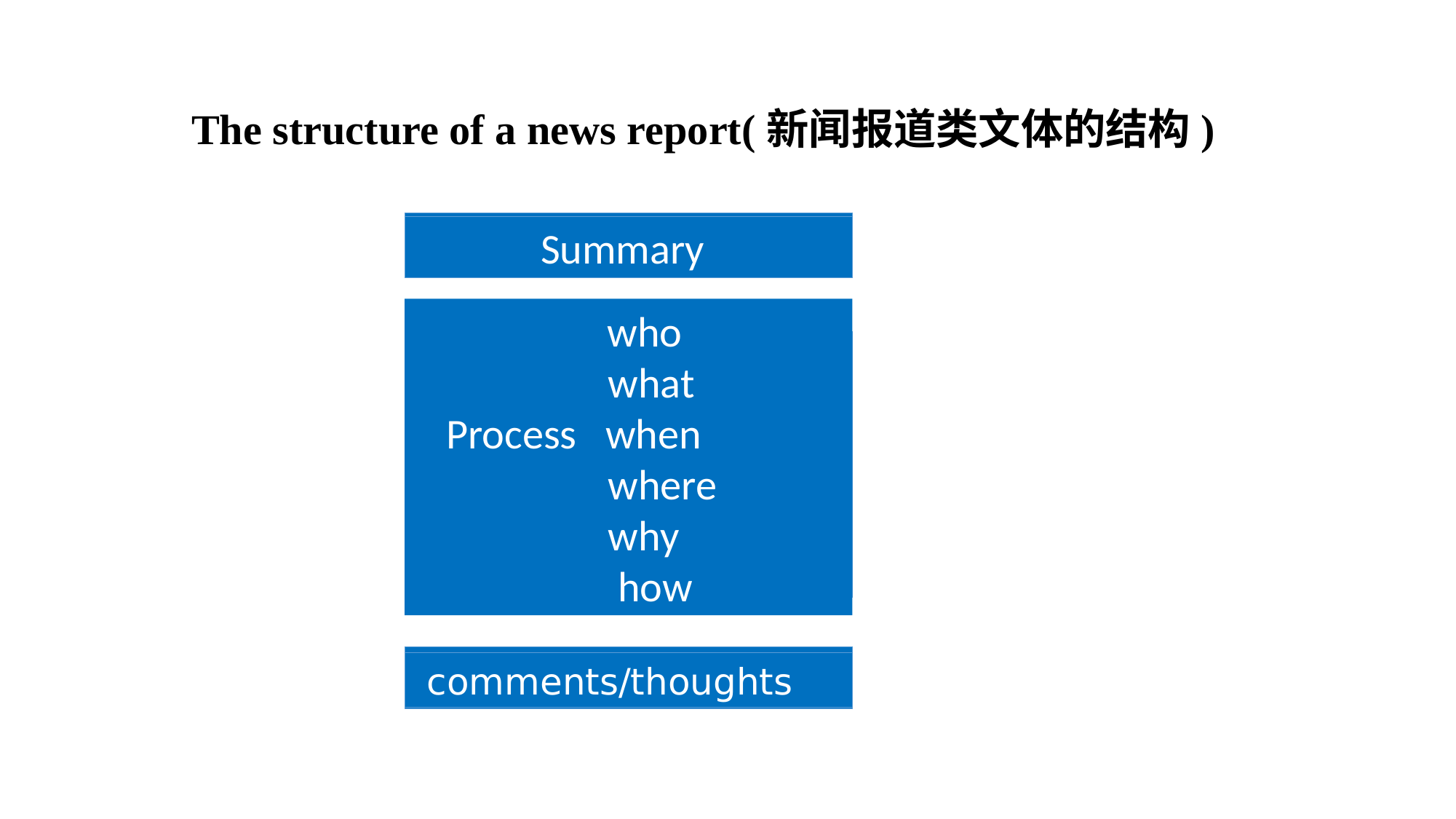

The structure of a news report(新闻报道类文体的结构)

             Summary
                               who
                    what
     Process   when
                    where
                    why
                     how

Process

 comments/thoughts